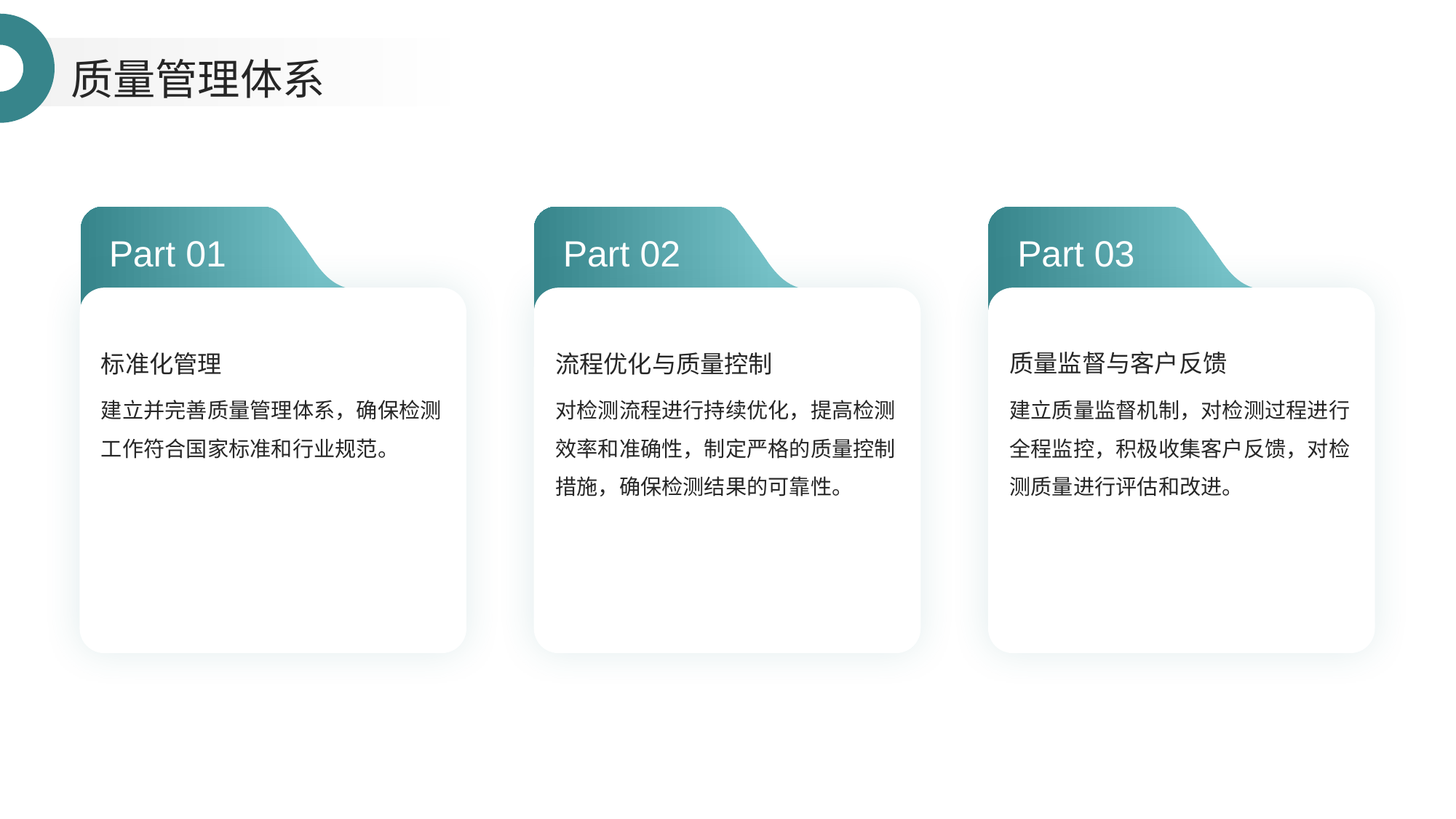

质量管理体系

Part 01
Part 02
Part 03

标准化管理
流程优化与质量控制
质量监督与客户反馈
建立并完善质量管理体系，确保检测工作符合国家标准和行业规范。
对检测流程进行持续优化，提高检测效率和准确性，制定严格的质量控制措施，确保检测结果的可靠性。
建立质量监督机制，对检测过程进行全程监控，积极收集客户反馈，对检测质量进行评估和改进。